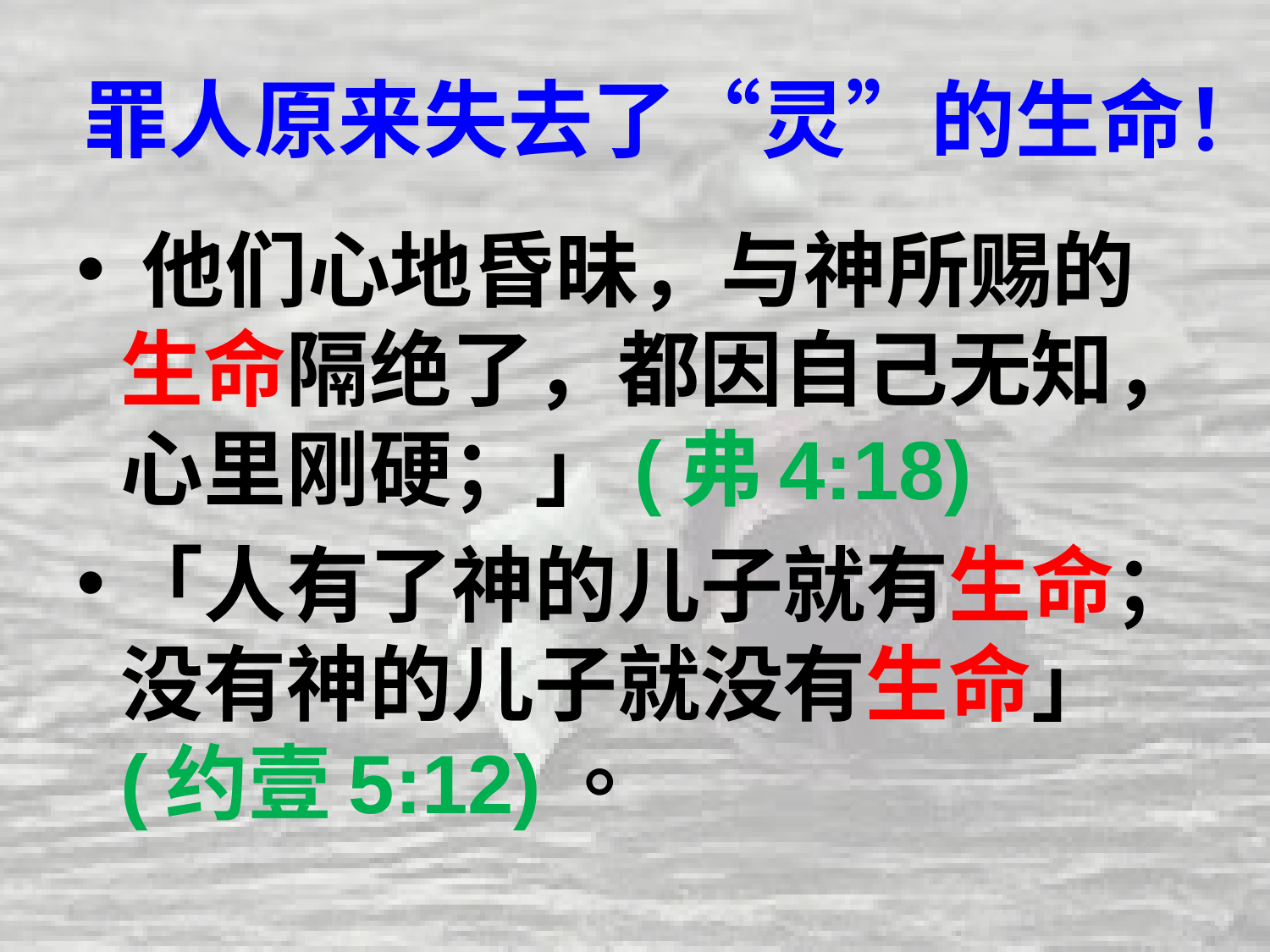

# 罪人原来失去了“灵”的生命！
 他们心地昏昧，与神所赐的生命隔绝了，都因自己无知，心里刚硬；」(弗4:18)
「人有了神的儿子就有生命；没有神的儿子就没有生命」(约壹5:12)。